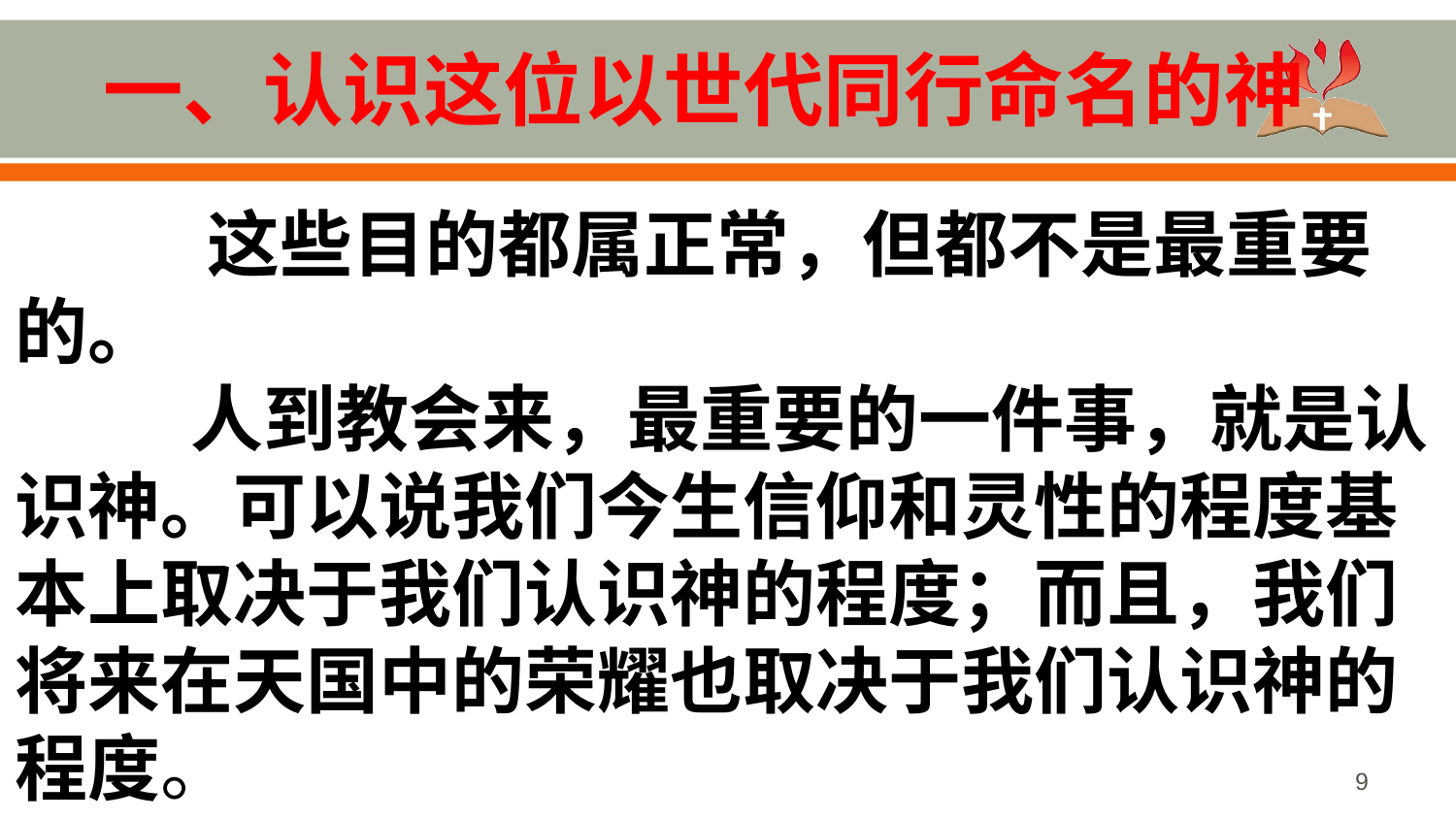

# 一、认识这位以世代同行命名的神
    这些目的都属正常，但都不是最重要的。
   人到教会来，最重要的一件事，就是认识神。可以说我们今生信仰和灵性的程度基本上取决于我们认识神的程度；而且，我们将来在天国中的荣耀也取决于我们认识神的程度。

9